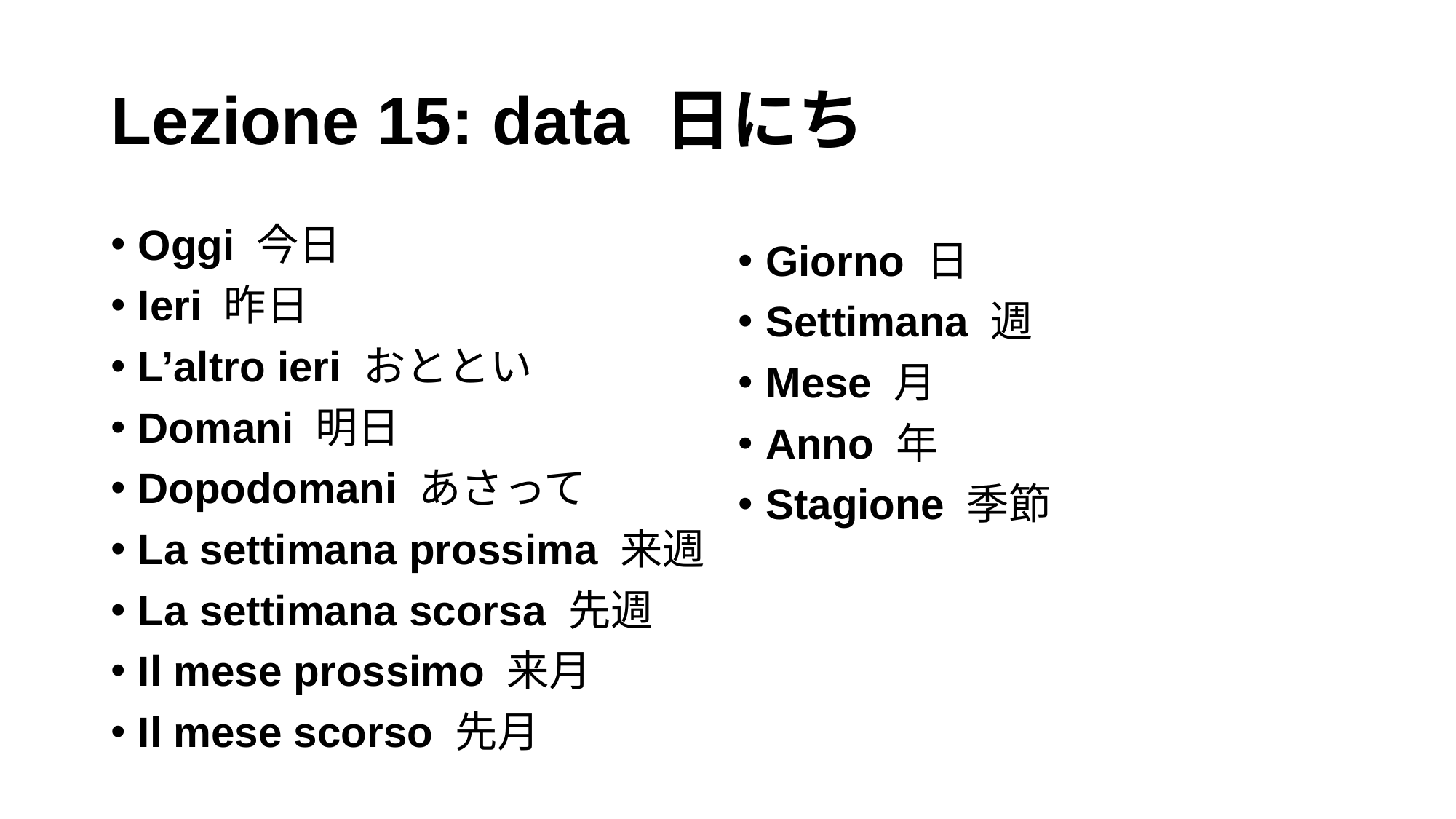

# Lezione 15: data 日にち
Oggi 今日
Ieri 昨日
L’altro ieri おととい
Domani 明日
Dopodomani あさって
La settimana prossima 来週
La settimana scorsa 先週
Il mese prossimo 来月
Il mese scorso 先月
Giorno 日
Settimana 週
Mese 月
Anno 年
Stagione 季節